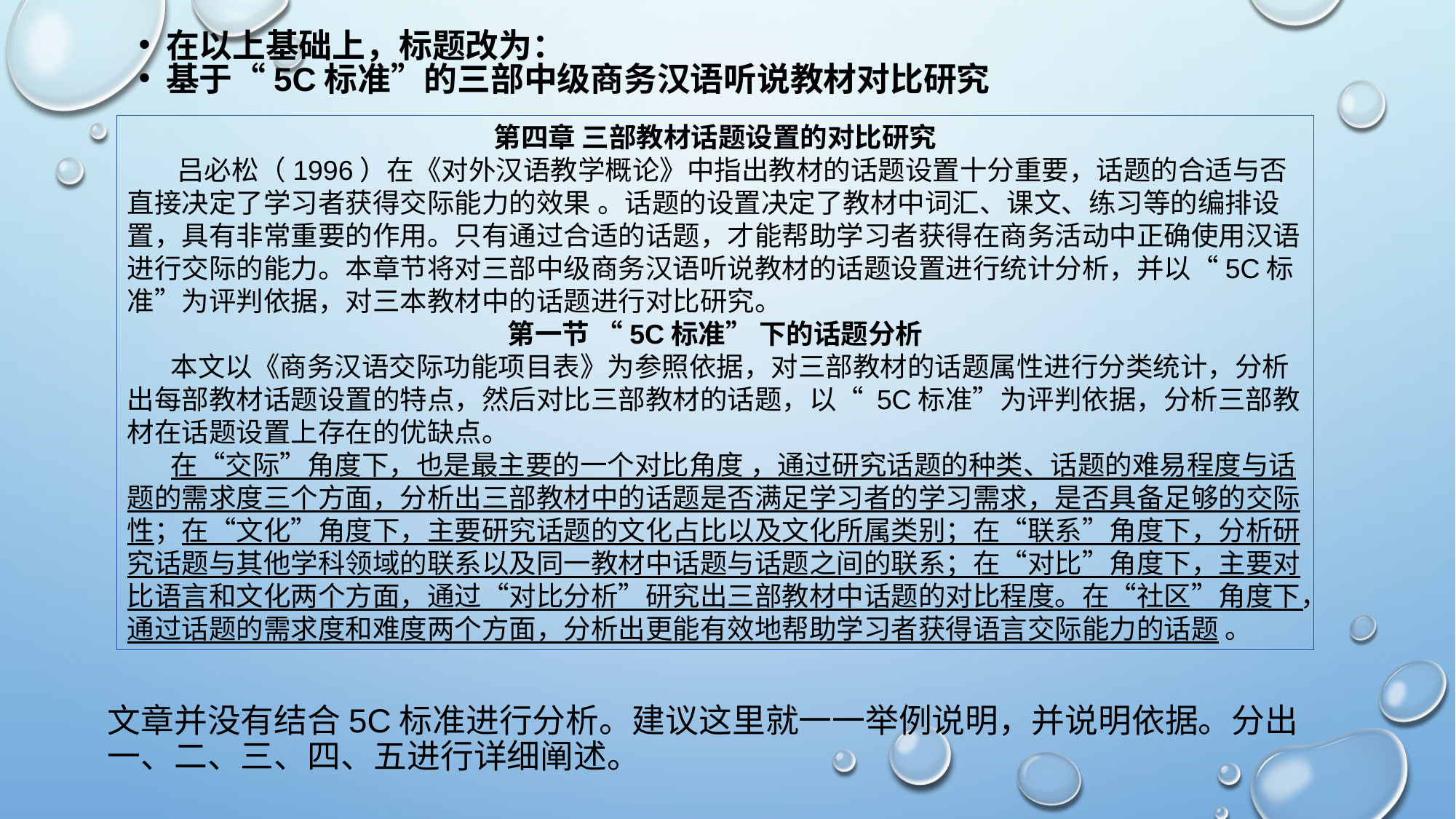

在以上基础上，标题改为：
基于“5C标准”的三部中级商务汉语听说教材对比研究
第四章 三部教材话题设置的对比研究
       吕必松（1996）在《对外汉语教学概论》中指出教材的话题设置十分重要，话题的合适与否直接决定了学习者获得交际能力的效果 。话题的设置决定了教材中词汇、课文、练习等的编排设置，具有非常重要的作用。只有通过合适的话题，才能帮助学习者获得在商务活动中正确使用汉语进行交际的能力。本章节将对三部中级商务汉语听说教材的话题设置进行统计分析，并以“5C标准”为评判依据，对三本教材中的话题进行对比研究。
第一节 “5C标准” 下的话题分析
      本文以《商务汉语交际功能项目表》为参照依据，对三部教材的话题属性进行分类统计，分析出每部教材话题设置的特点，然后对比三部教材的话题，以“ 5C标准”为评判依据，分析三部教材在话题设置上存在的优缺点。
      在“交际”角度下，也是最主要的一个对比角度 ，通过研究话题的种类、话题的难易程度与话题的需求度三个方面，分析出三部教材中的话题是否满足学习者的学习需求，是否具备足够的交际性；在“文化”角度下，主要研究话题的文化占比以及文化所属类别；在“联系”角度下，分析研究话题与其他学科领域的联系以及同一教材中话题与话题之间的联系；在“对比”角度下，主要对比语言和文化两个方面，通过“对比分析”研究出三部教材中话题的对比程度。在“社区”角度下，通过话题的需求度和难度两个方面，分析出更能有效地帮助学习者获得语言交际能力的话题 。
# 文章并没有结合5C标准进行分析。建议这里就一一举例说明，并说明依据。分出一、二、三、四、五进行详细阐述。